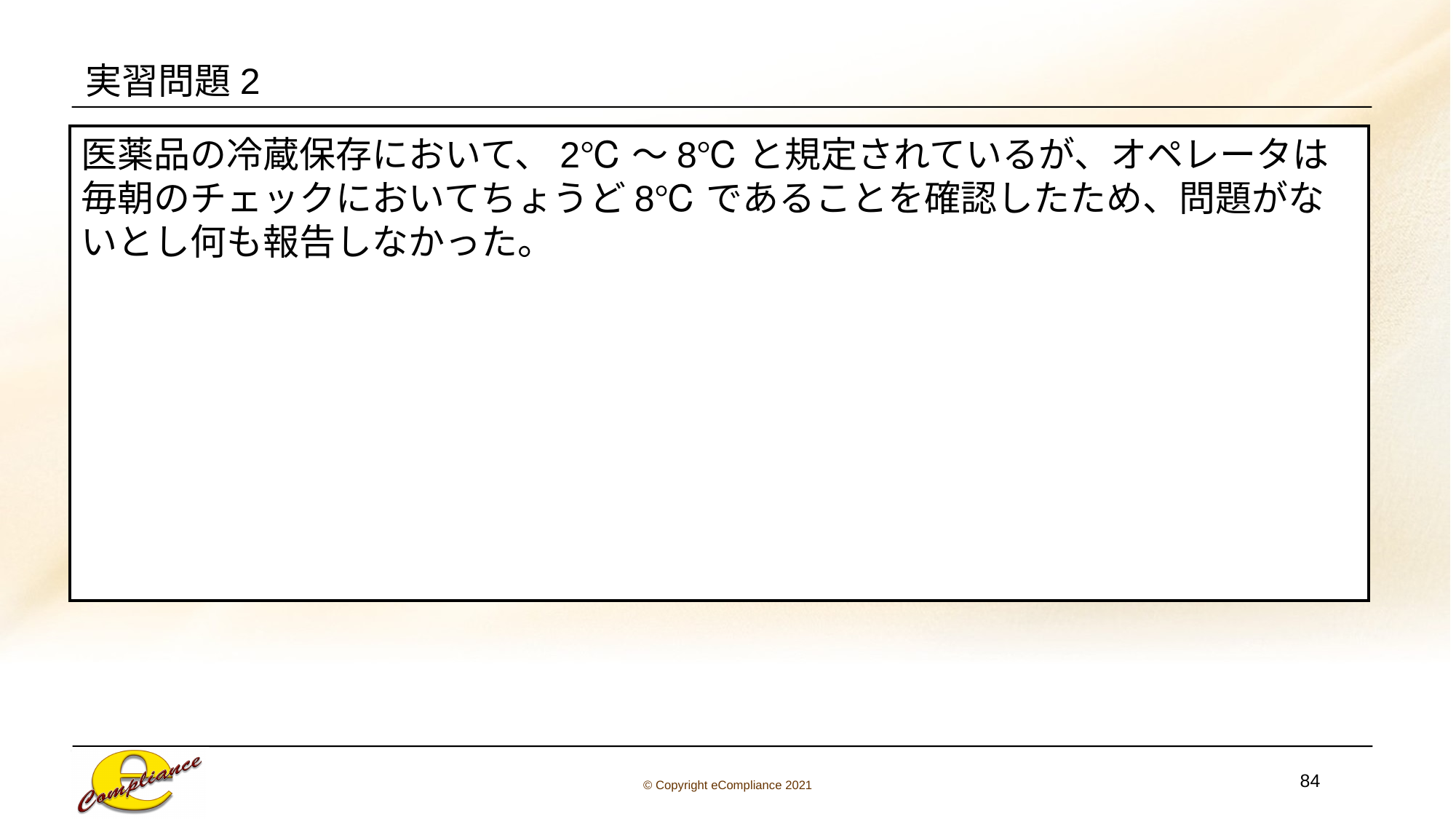

# 実習問題2
医薬品の冷蔵保存において、2℃～8℃と規定されているが、オペレータは毎朝のチェックにおいてちょうど8℃であることを確認したため、問題がないとし何も報告しなかった。